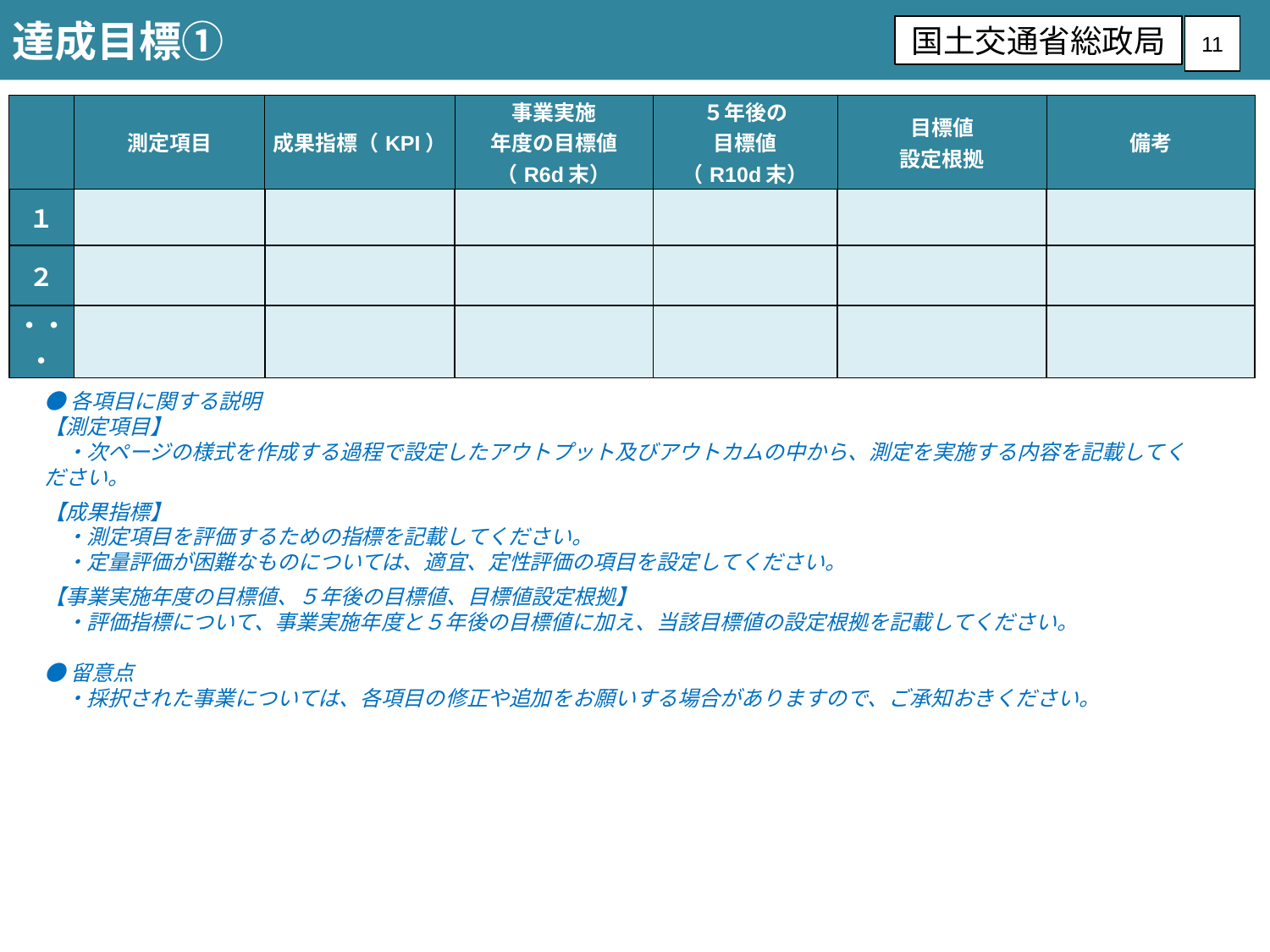

達成目標①
国土交通省総政局
11

|  | 測定項目 | 成果指標（KPI） | 事業実施 年度の目標値 （R6d末） | ５年後の 目標値 （R10d末） | 目標値 設定根拠 | 備考 |
| --- | --- | --- | --- | --- | --- | --- |
| １ |  |  |  |  |  |  |
| ２ |  |  |  |  |  |  |
| ・・・ |  |  |  |  |  |  |
●各項目に関する説明
【測定項目】
　・次ページの様式を作成する過程で設定したアウトプット及びアウトカムの中から、測定を実施する内容を記載してください。

【成果指標】
　・測定項目を評価するための指標を記載してください。
　・定量評価が困難なものについては、適宜、定性評価の項目を設定してください。

【事業実施年度の目標値、５年後の目標値、目標値設定根拠】
　・評価指標について、事業実施年度と５年後の目標値に加え、当該目標値の設定根拠を記載してください。

●留意点
　・採択された事業については、各項目の修正や追加をお願いする場合がありますので、ご承知おきください。